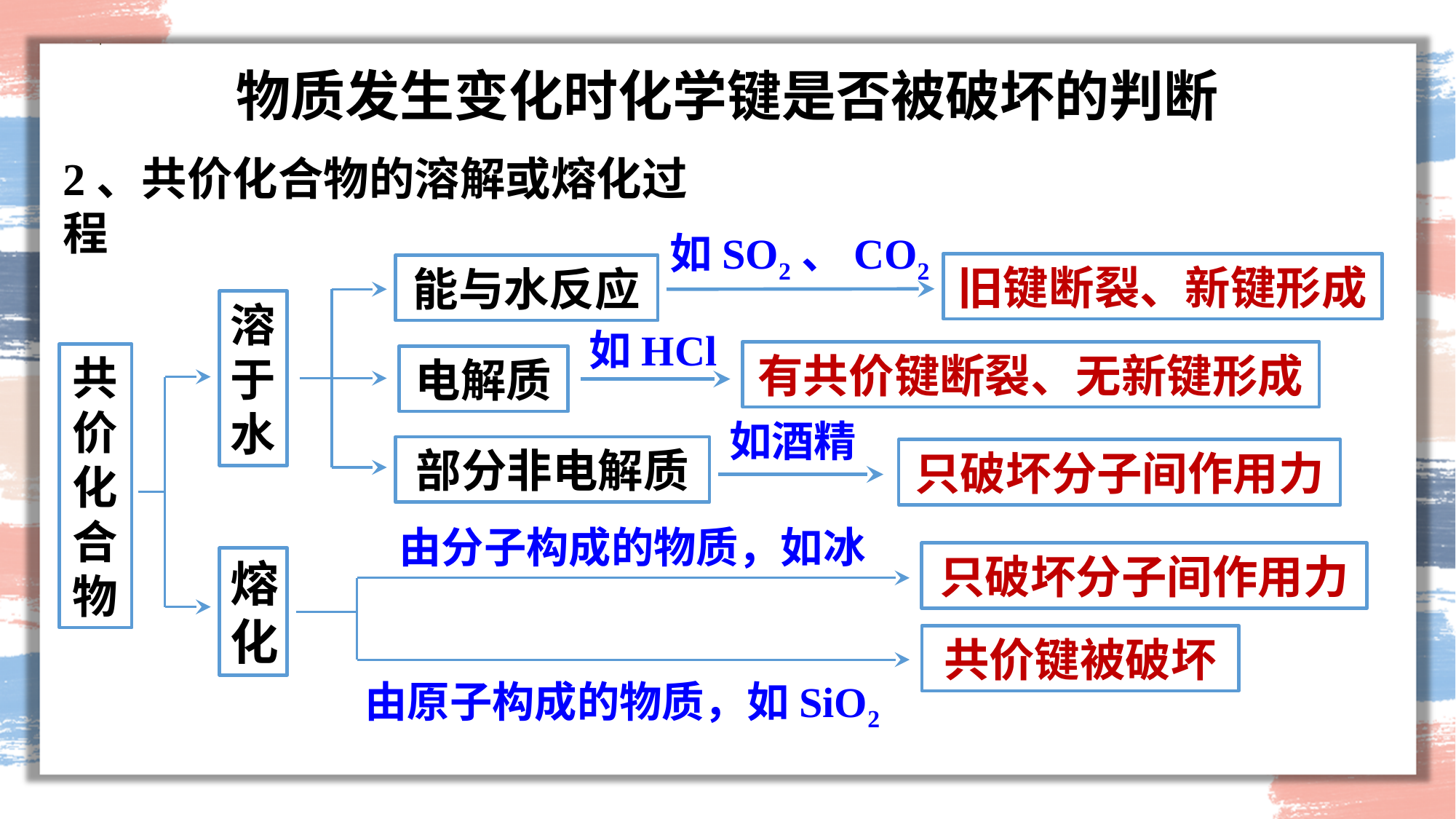

物质发生变化时化学键是否被破坏的判断
2、共价化合物的溶解或熔化过程
如SO2、CO2
旧键断裂、新键形成
能与水反应
溶于水
如HCl
有共价键断裂、无新键形成
共价
化合物
电解质
如酒精
部分非电解质
只破坏分子间作用力
由分子构成的物质，如冰
只破坏分子间作用力
熔化
共价键被破坏
由原子构成的物质，如SiO2